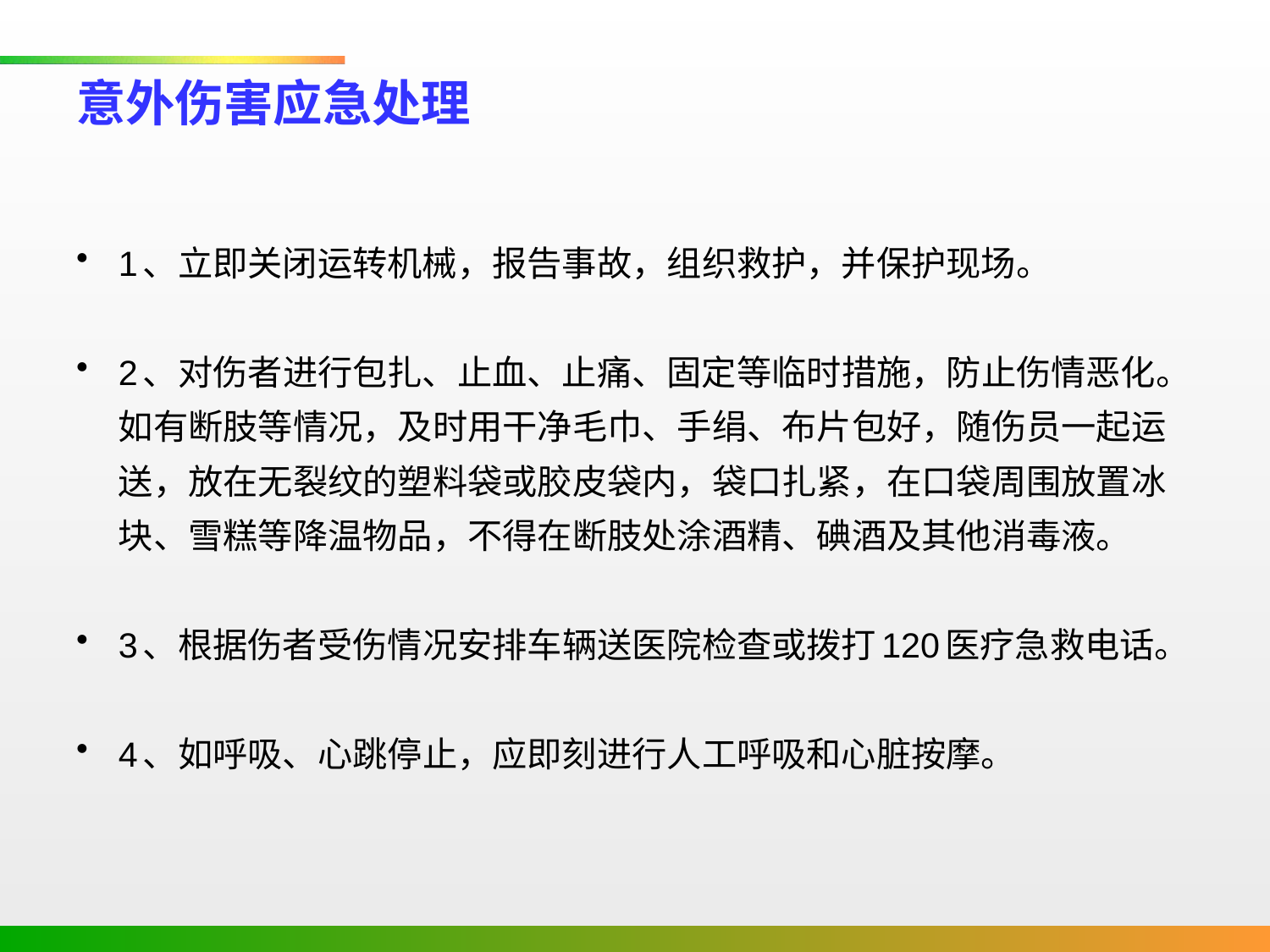

# 意外伤害应急处理
1、立即关闭运转机械，报告事故，组织救护，并保护现场。

2、对伤者进行包扎、止血、止痛、固定等临时措施，防止伤情恶化。如有断肢等情况，及时用干净毛巾、手绢、布片包好，随伤员一起运送，放在无裂纹的塑料袋或胶皮袋内，袋口扎紧，在口袋周围放置冰块、雪糕等降温物品，不得在断肢处涂酒精、碘酒及其他消毒液。

3、根据伤者受伤情况安排车辆送医院检查或拨打120医疗急救电话。

4、如呼吸、心跳停止，应即刻进行人工呼吸和心脏按摩。